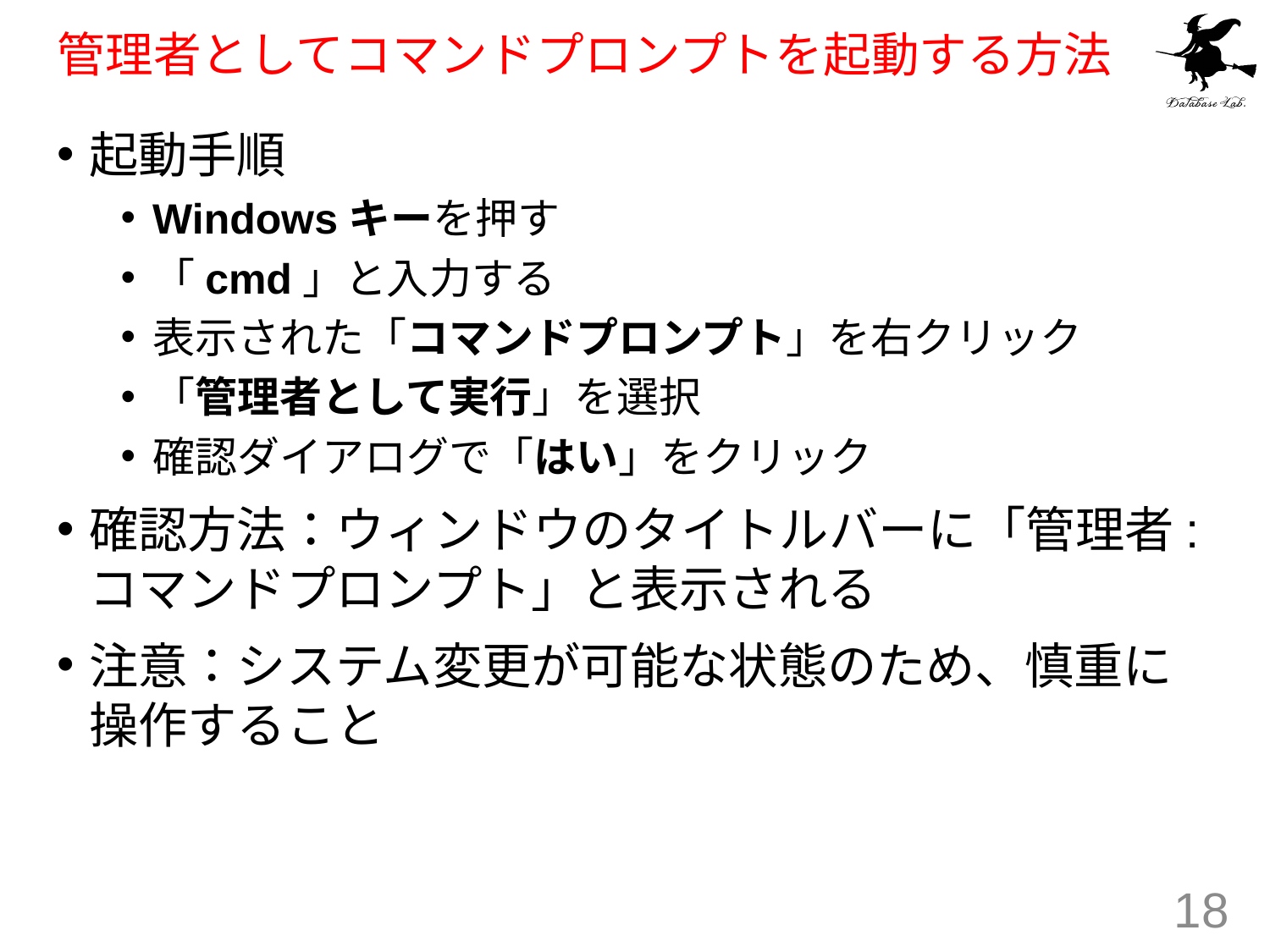

# 管理者としてコマンドプロンプトを起動する方法
起動手順
Windowsキーを押す
「cmd」と入力する
表示された「コマンドプロンプト」を右クリック
「管理者として実行」を選択
確認ダイアログで「はい」をクリック
確認方法：ウィンドウのタイトルバーに「管理者: コマンドプロンプト」と表示される
注意：システム変更が可能な状態のため、慎重に操作すること

18